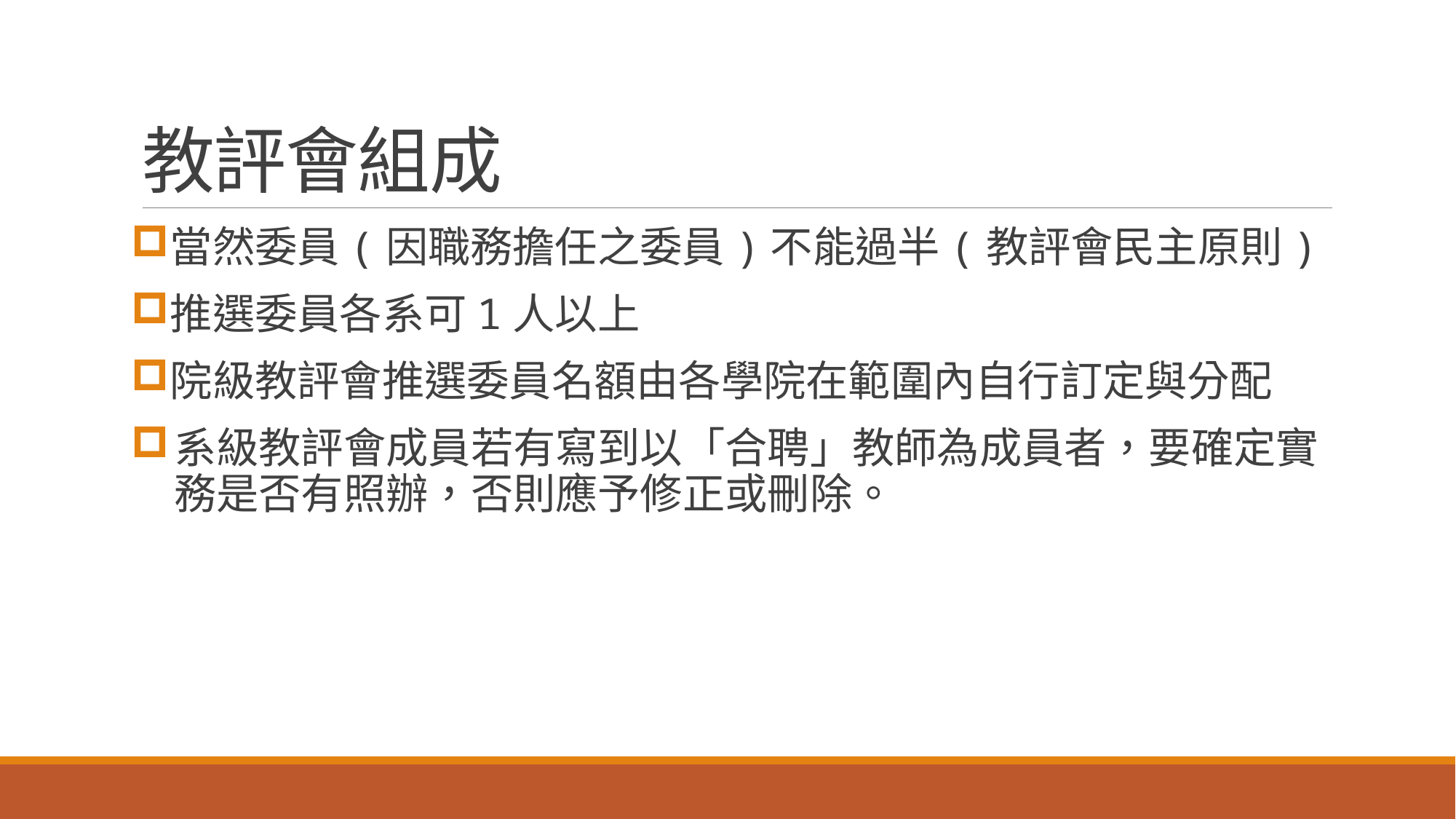

# 教評會組成
當然委員(因職務擔任之委員)不能過半(教評會民主原則)
推選委員各系可1人以上
院級教評會推選委員名額由各學院在範圍內自行訂定與分配
系級教評會成員若有寫到以「合聘」教師為成員者，要確定實務是否有照辦，否則應予修正或刪除。